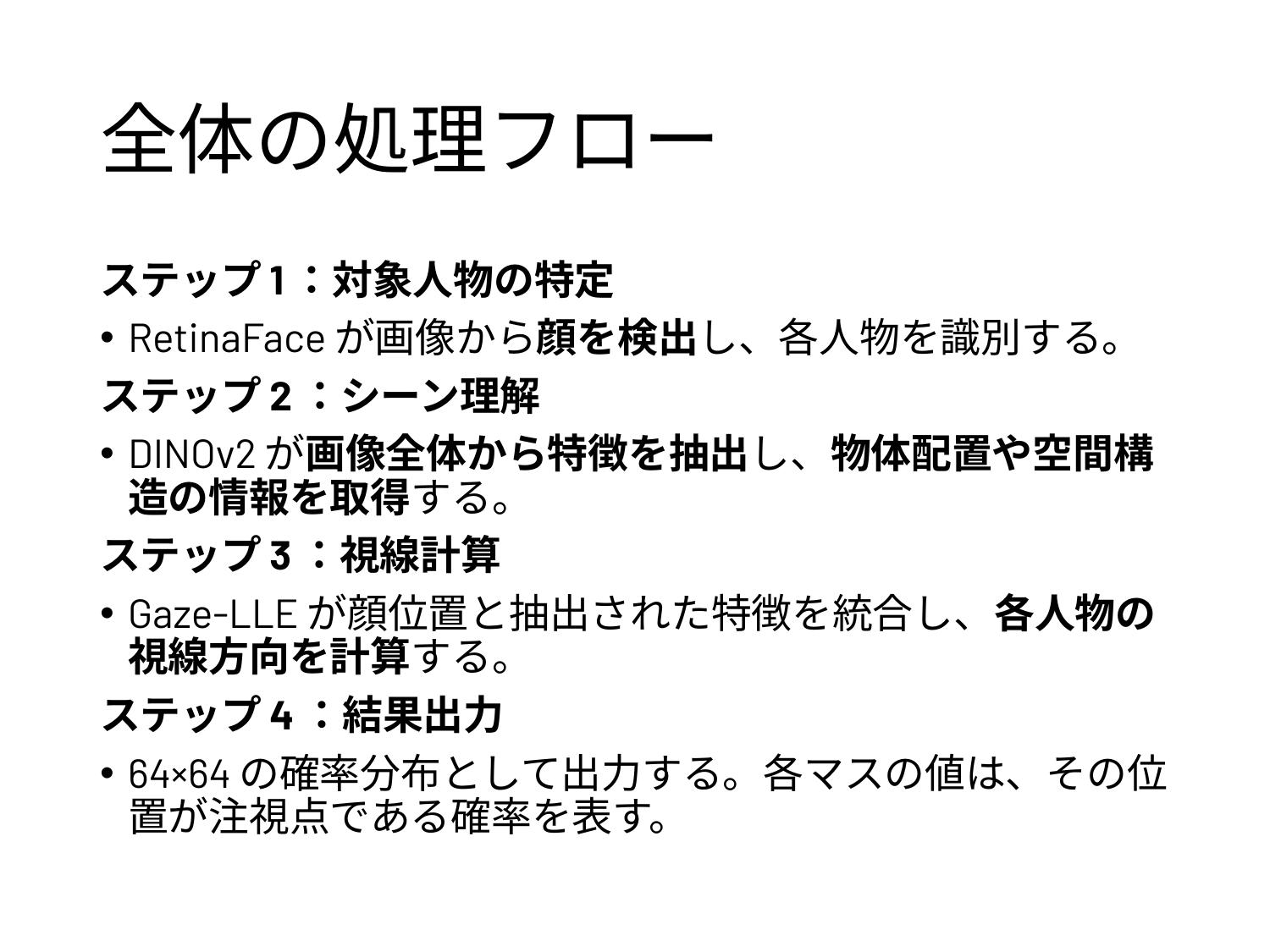

# 全体の処理フロー
ステップ1：対象人物の特定
RetinaFaceが画像から顔を検出し、各人物を識別する。
ステップ2：シーン理解
DINOv2が画像全体から特徴を抽出し、物体配置や空間構造の情報を取得する。
ステップ3：視線計算
Gaze-LLEが顔位置と抽出された特徴を統合し、各人物の視線方向を計算する。
ステップ4：結果出力
64×64の確率分布として出力する。各マスの値は、その位置が注視点である確率を表す。